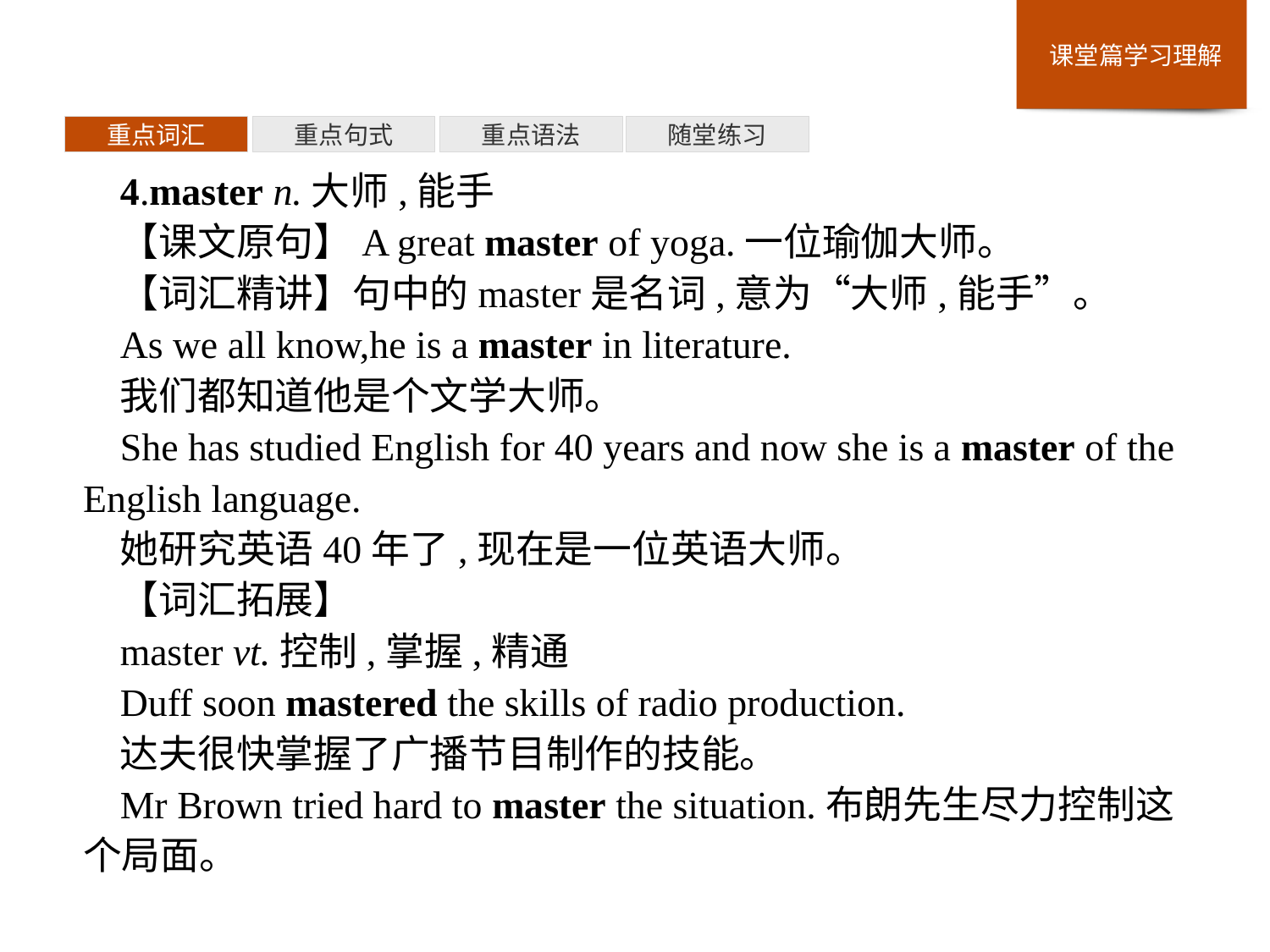

重点词汇
重点句式
重点语法
随堂练习
4.master n.大师,能手
【课文原句】A great master of yoga.一位瑜伽大师。
【词汇精讲】句中的master是名词,意为“大师,能手”。
As we all know,he is a master in literature.
我们都知道他是个文学大师。
She has studied English for 40 years and now she is a master of the English language.
她研究英语40年了,现在是一位英语大师。
【词汇拓展】
master vt.控制,掌握,精通
Duff soon mastered the skills of radio production.
达夫很快掌握了广播节目制作的技能。
Mr Brown tried hard to master the situation.布朗先生尽力控制这个局面。